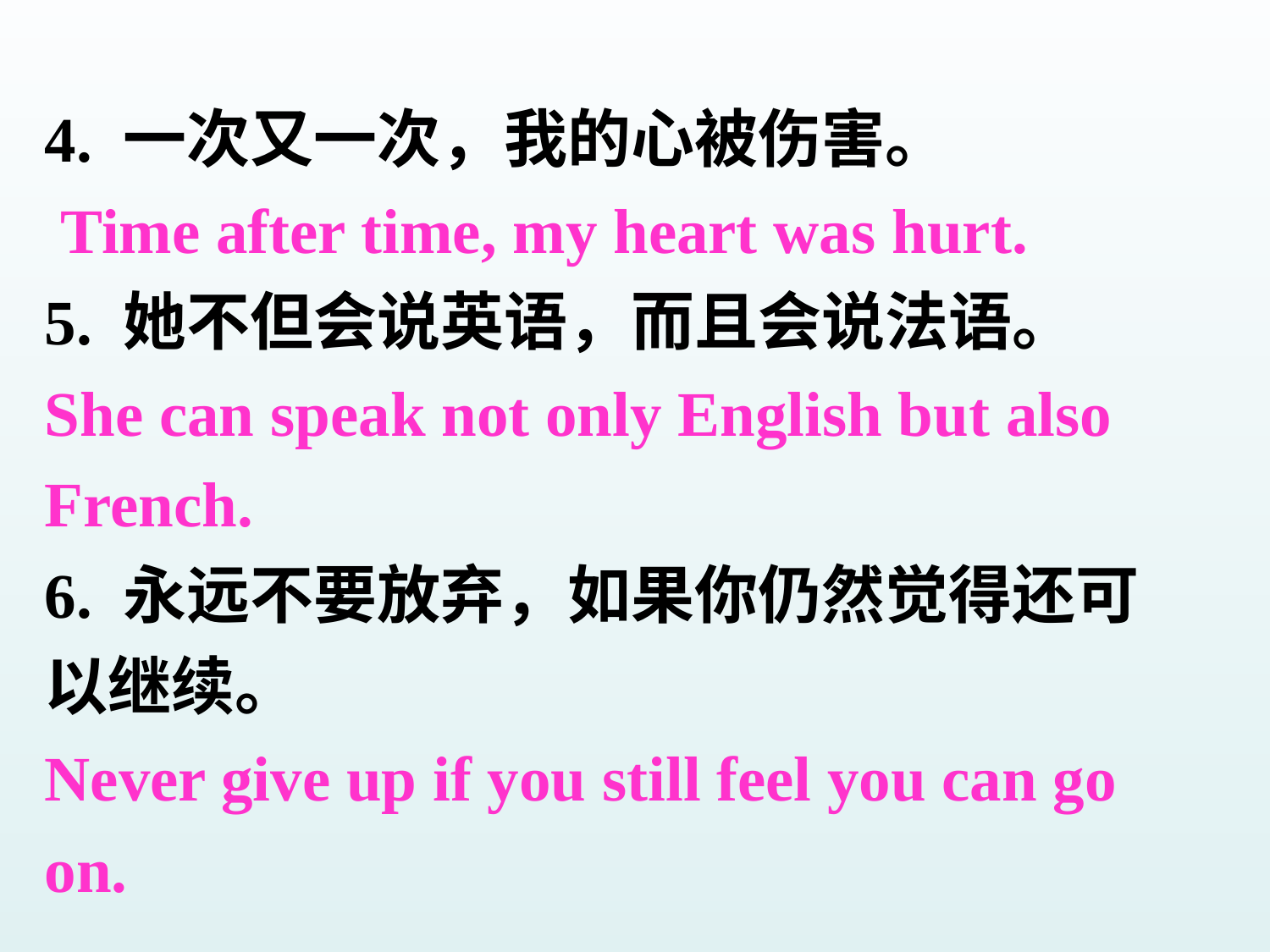

4. 一次又一次，我的心被伤害。
 Time after time, my heart was hurt.
5. 她不但会说英语，而且会说法语。
She can speak not only English but also French.
6. 永远不要放弃，如果你仍然觉得还可以继续。
Never give up if you still feel you can go on.